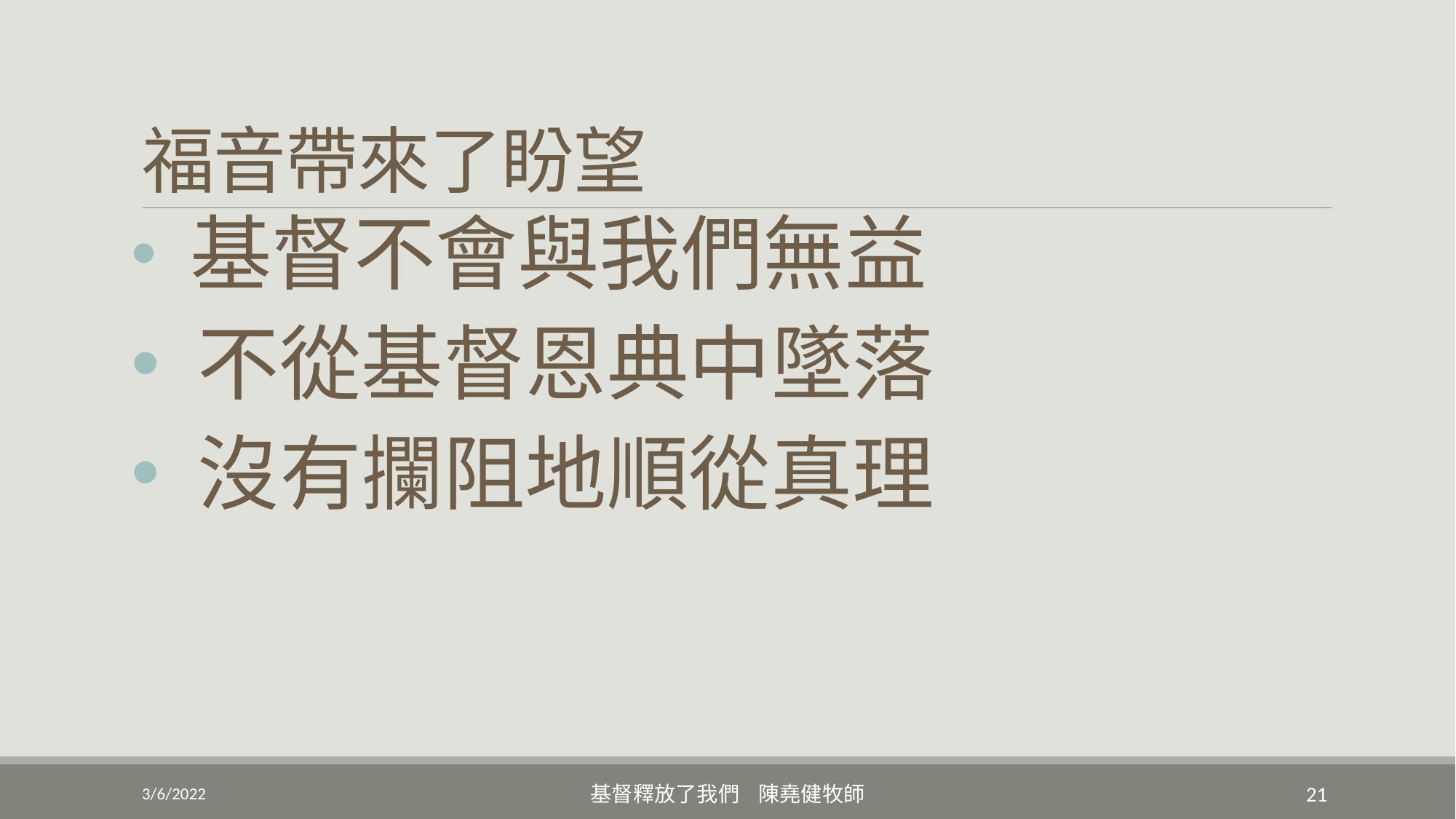

# 福音帶來了盼望
 基督不會與我們無益
 不從基督恩典中墜落
 沒有攔阻地順從真理

3/6/2022
基督釋放了我們    陳堯健牧師
21